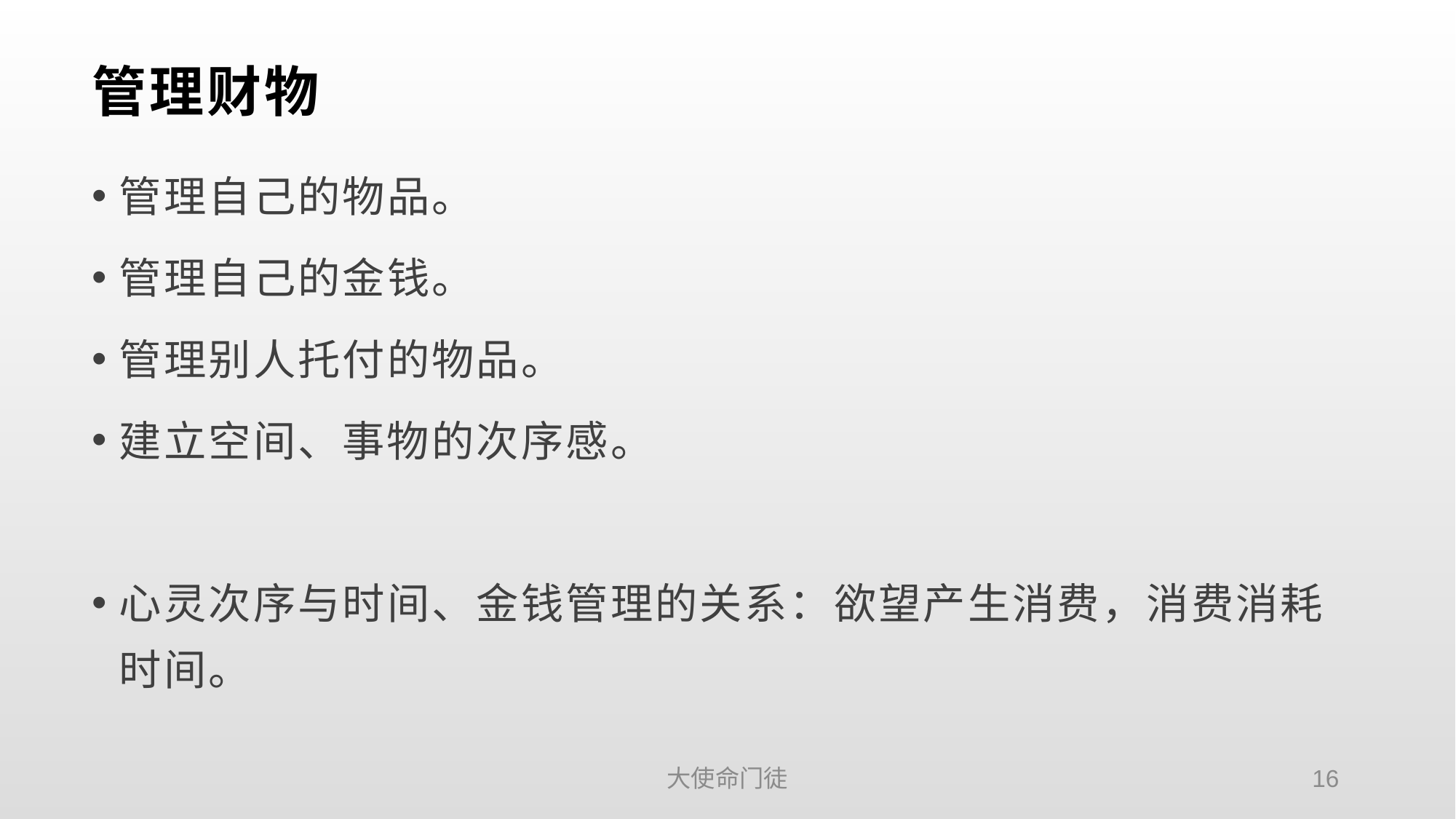

# 管理财物
管理自己的物品。
管理自己的金钱。
管理别人托付的物品。
建立空间、事物的次序感。

心灵次序与时间、金钱管理的关系：欲望产生消费，消费消耗时间。

大使命门徒
16